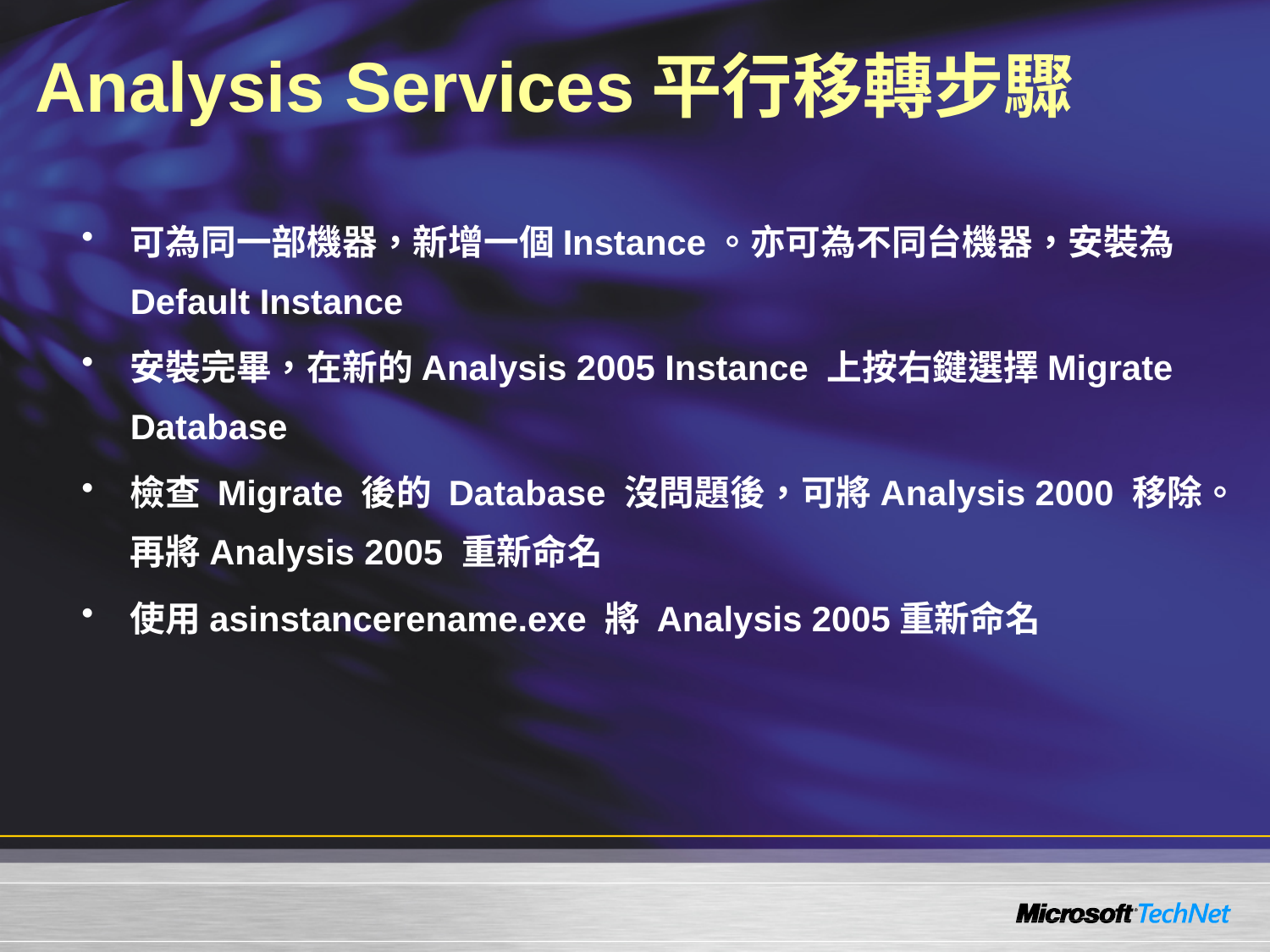

# Analysis Services平行移轉步驟
可為同一部機器，新增一個Instance。亦可為不同台機器，安裝為Default Instance
安裝完畢，在新的Analysis 2005 Instance 上按右鍵選擇Migrate Database
檢查 Migrate 後的 Database 沒問題後，可將Analysis 2000 移除。再將Analysis 2005 重新命名
使用asinstancerename.exe 將 Analysis 2005重新命名